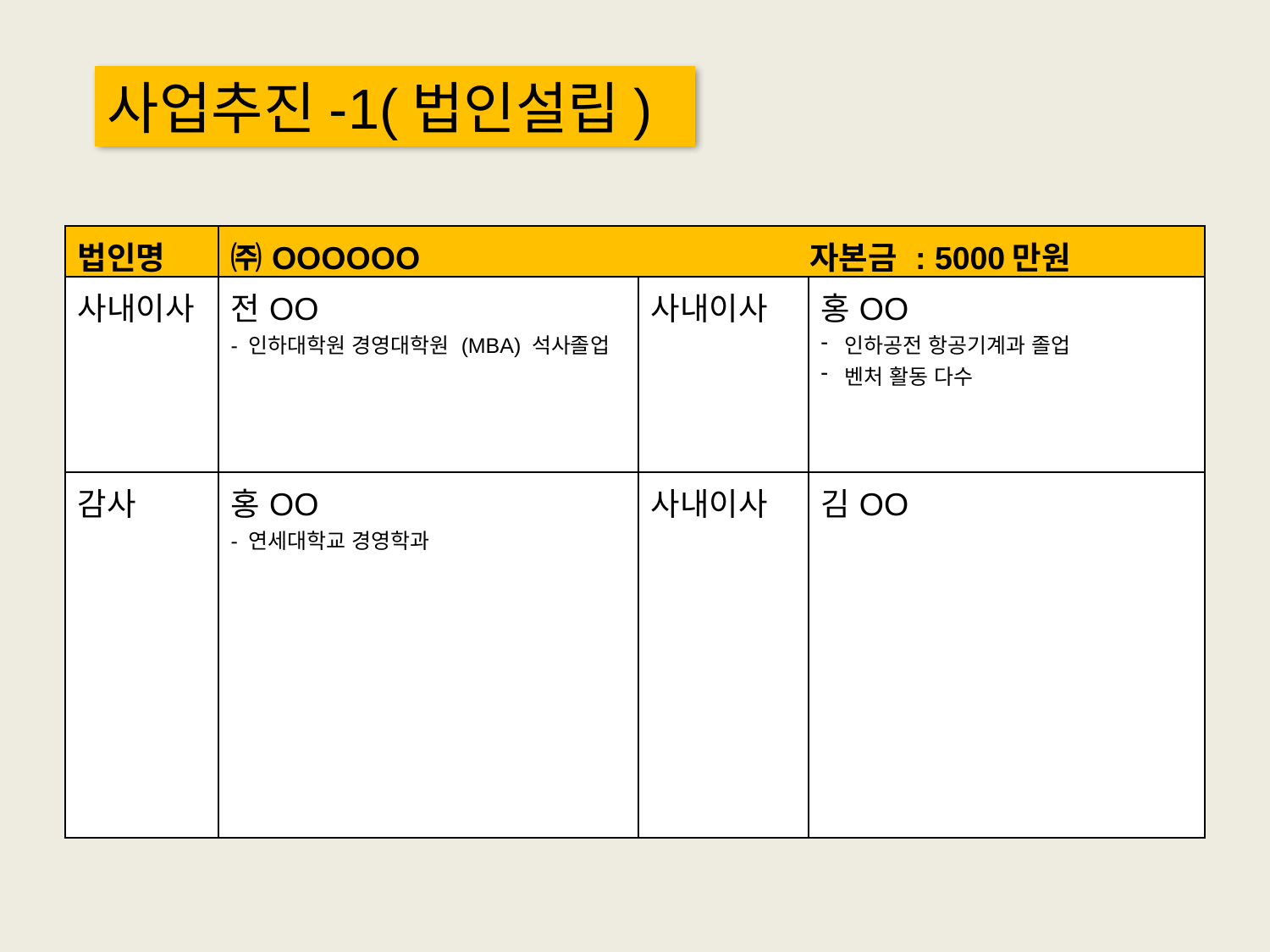

사업추진-1(법인설립)
| 법인명 | ㈜OOOOOO 자본금 : 5000만원 |  |  |
| --- | --- | --- | --- |
| 사내이사 | 전OO - 인하대학원 경영대학원 (MBA) 석사졸업 | 사내이사 | 홍OO 인하공전 항공기계과 졸업 벤처 활동 다수 |
| 감사 | 홍OO - 연세대학교 경영학과 | 사내이사 | 김OO |